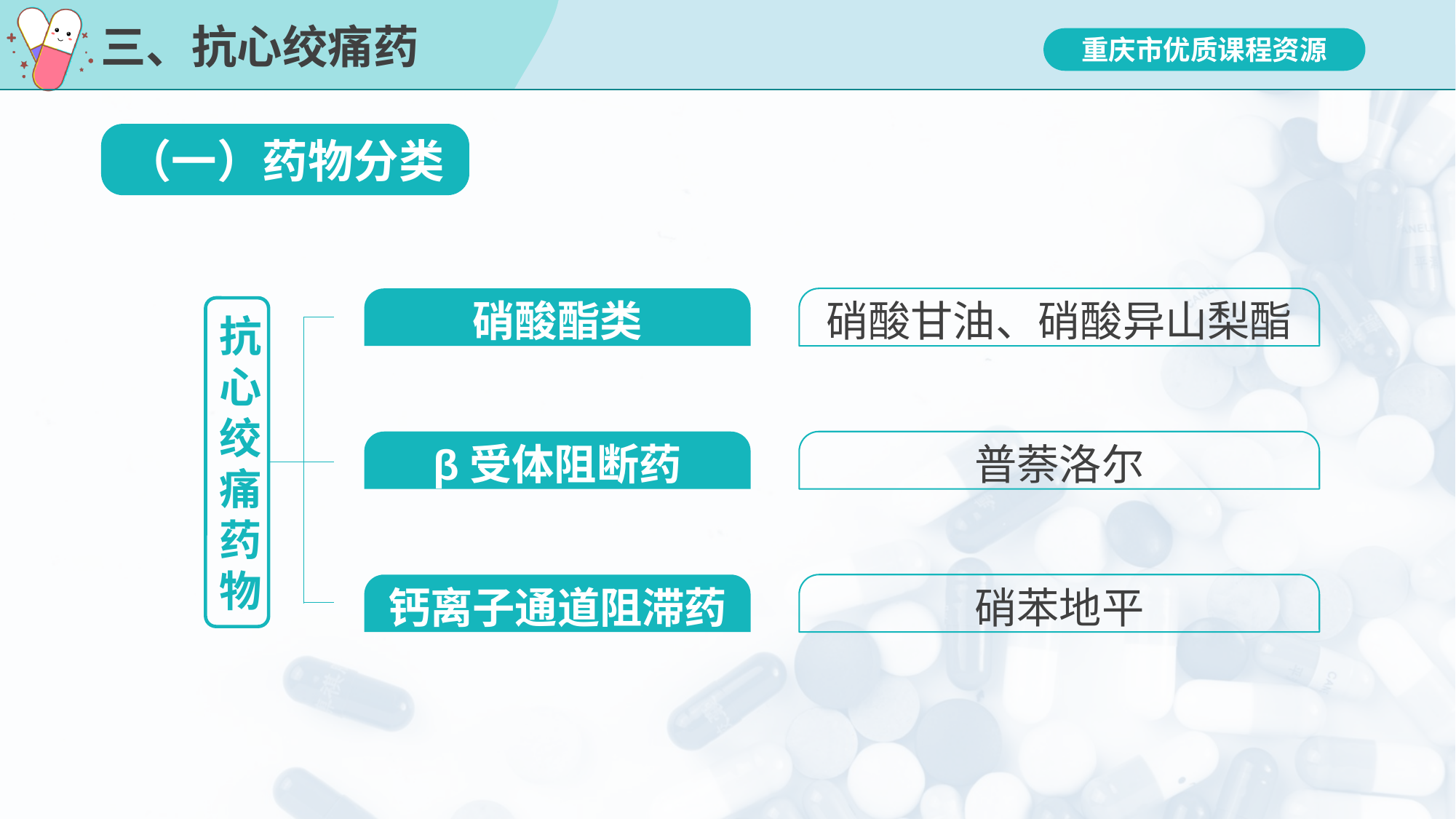

# 三、抗心绞痛药
（一）药物分类
硝酸酯类
硝酸甘油、硝酸异山梨酯
抗心绞痛药物
β受体阻断药
普萘洛尔
钙离子通道阻滞药
硝苯地平